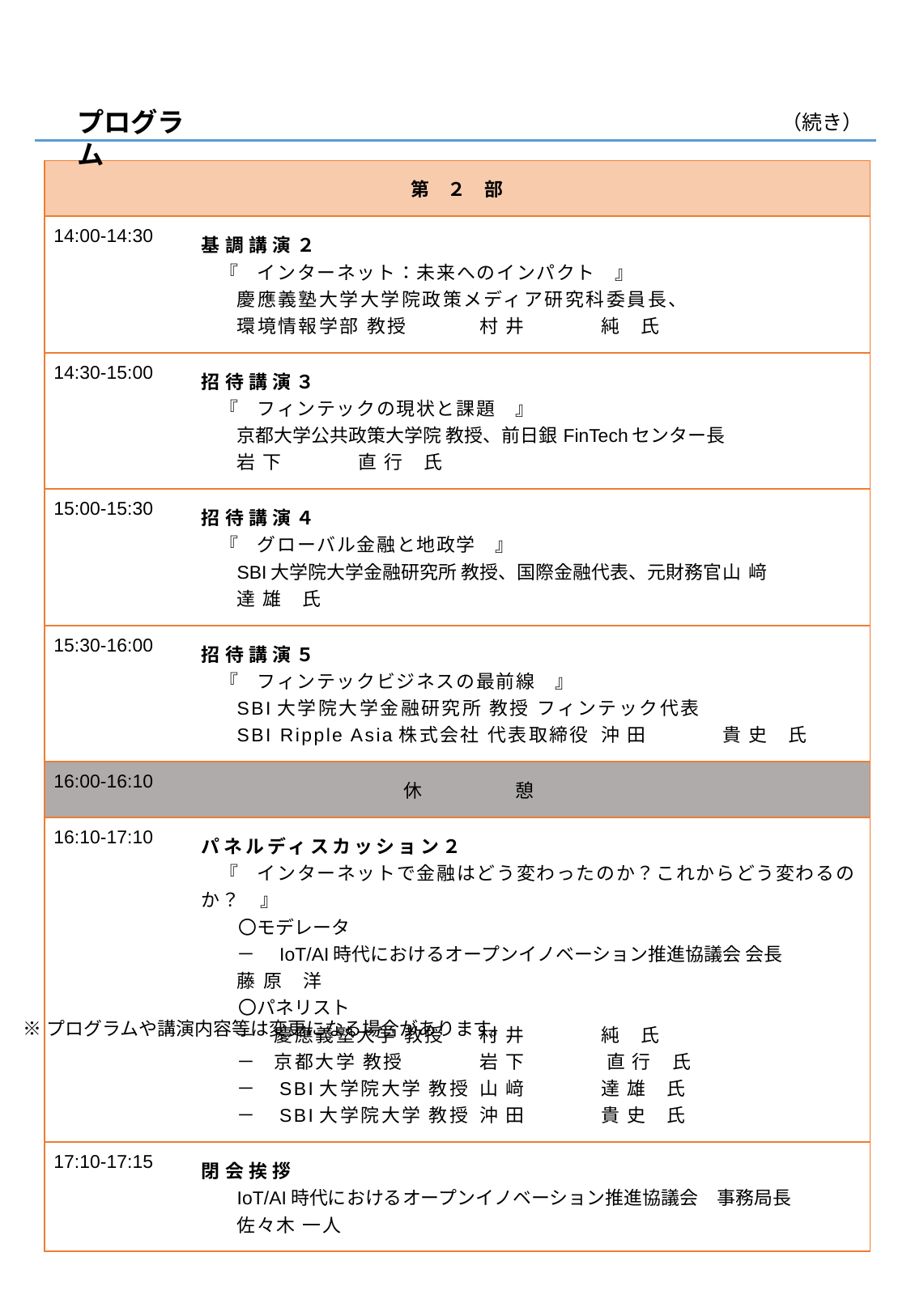

プログラム
（続き）
| 第　２　部 |  |
| --- | --- |
| 14:00-14:30 | 基調講演２ 　『　インターネット：未来へのインパクト　』 慶應義塾大学大学院政策メディア研究科委員長、 環境情報学部 教授 村 井 純　氏 |
| 14:30-15:00 | 招待講演３ 　『　フィンテックの現状と課題　』 京都大学公共政策大学院 教授、前日銀FinTechセンター長 岩 下 直 行　氏 |
| 15:00-15:30 | 招待講演４ 　『　グローバル金融と地政学　』 SBI大学院大学金融研究所 教授、国際金融代表、元財務官 山 﨑 達 雄　氏 |
| 15:30-16:00 | 招待講演５ 　『　フィンテックビジネスの最前線　』 SBI大学院大学金融研究所 教授 フィンテック代表 SBI Ripple Asia株式会社 代表取締役 沖 田 貴 史　氏 |
| 16:00-16:10 | 休　　　　　憩 |
| 16:10-17:10 | パネルディスカッション２ 　『　インターネットで金融はどう変わったのか？これからどう変わるのか？　』 　　〇モデレータ －　IoT/AI時代におけるオープンイノベーション推進協議会 会長 藤 原 洋 　　〇パネリスト －　慶應義塾大学 教授 村 井 純　氏 －　京都大学 教授 岩 下 直 行　氏 －　SBI大学院大学 教授 山 﨑 達 雄　氏 －　SBI大学院大学 教授 沖 田 貴 史　氏 |
| 17:10-17:15 | 閉会挨拶 IoT/AI時代におけるオープンイノベーション推進協議会　事務局長 佐々木 一人 |
※プログラムや講演内容等は変更になる場合があります。